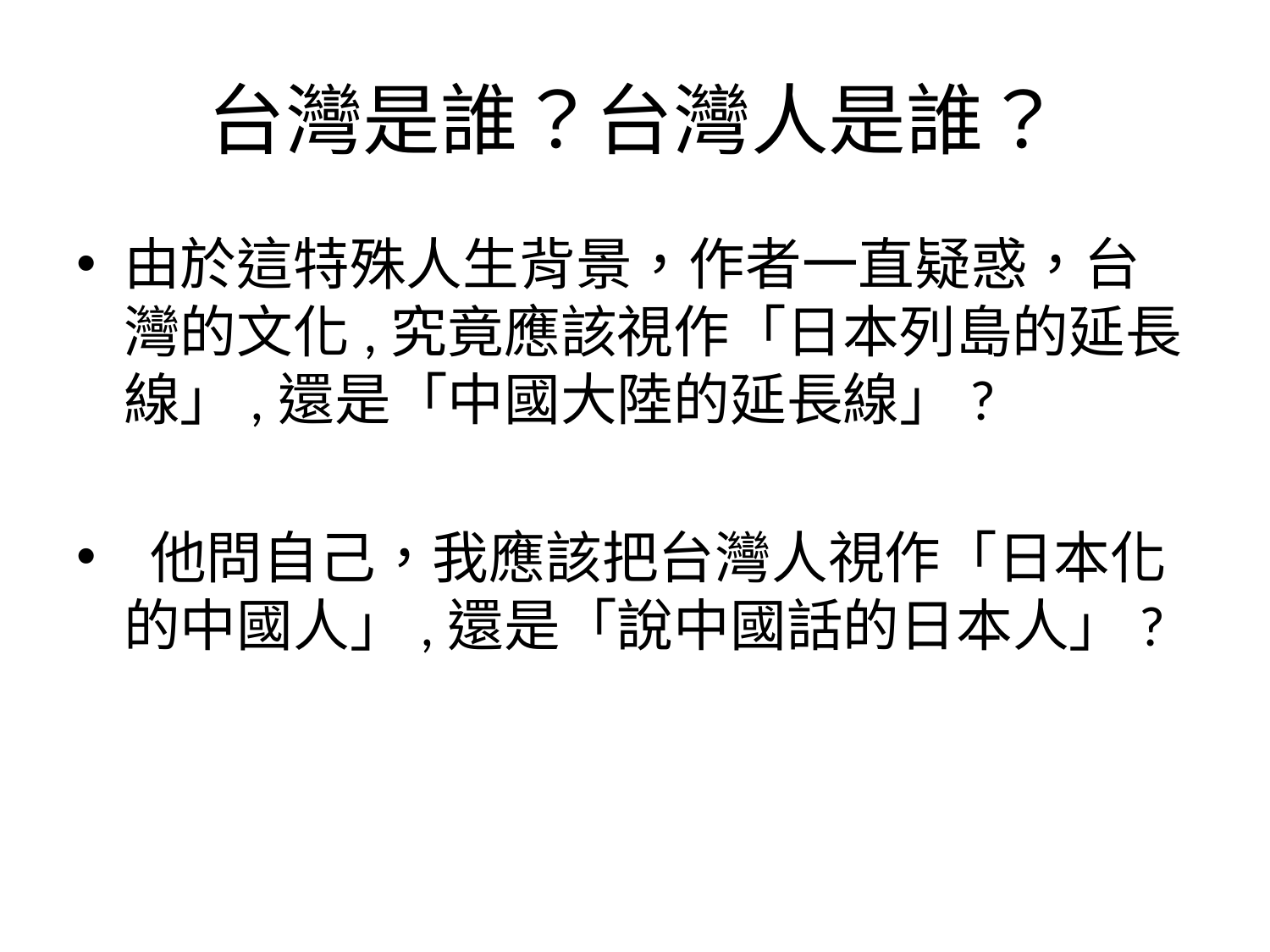

# 台灣是誰？台灣人是誰？
由於這特殊人生背景，作者一直疑惑，台灣的文化,究竟應該視作「日本列島的延長線」,還是「中國大陸的延長線」?

 他問自己，我應該把台灣人視作「日本化的中國人」,還是「說中國話的日本人」?